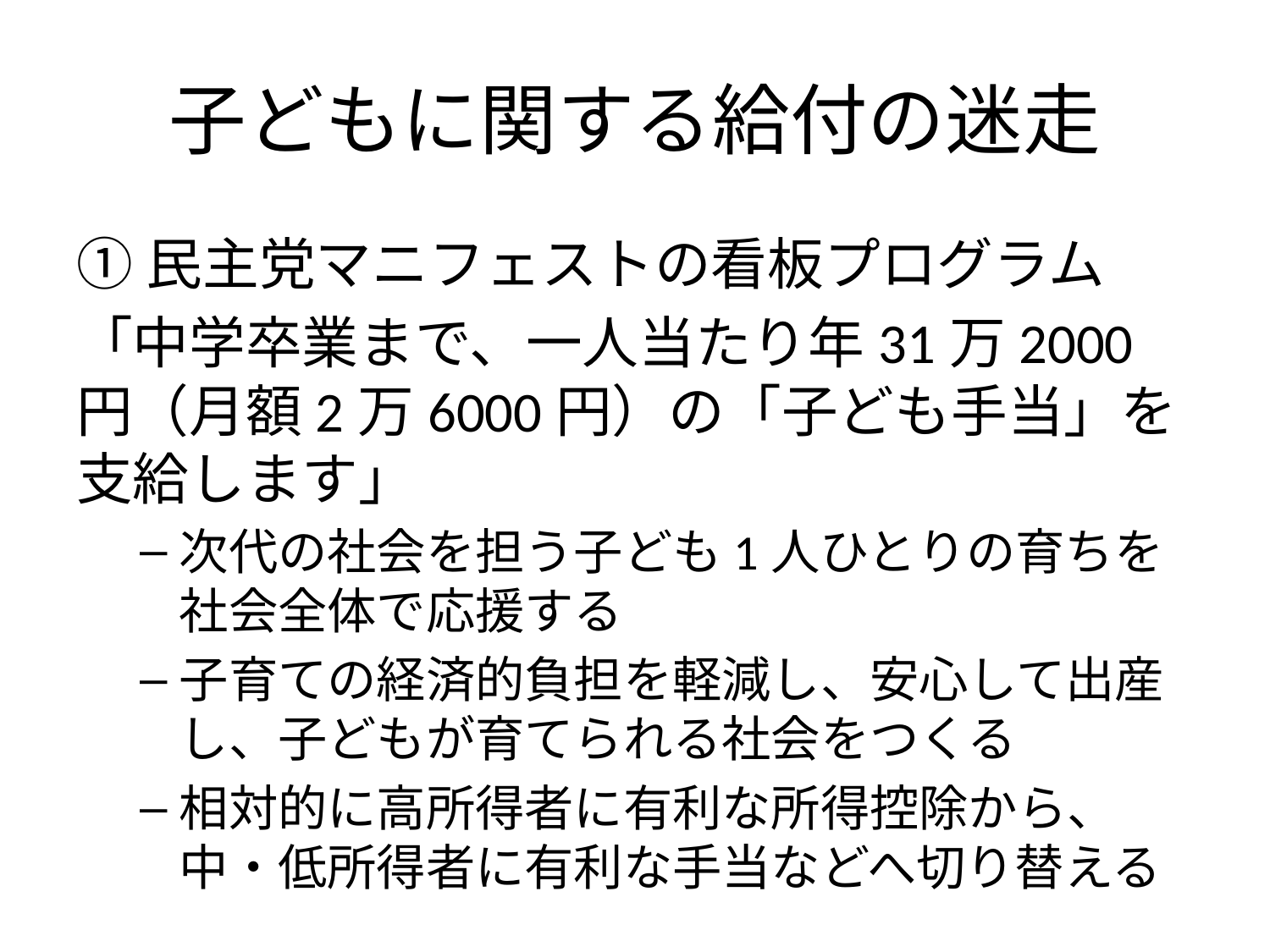

# 子どもに関する給付の迷走
①民主党マニフェストの看板プログラム
「中学卒業まで、一人当たり年31万2000円（月額2万6000円）の「子ども手当」を支給します」
次代の社会を担う子ども1人ひとりの育ちを社会全体で応援する
子育ての経済的負担を軽減し、安心して出産し、子どもが育てられる社会をつくる
相対的に高所得者に有利な所得控除から、中・低所得者に有利な手当などへ切り替える